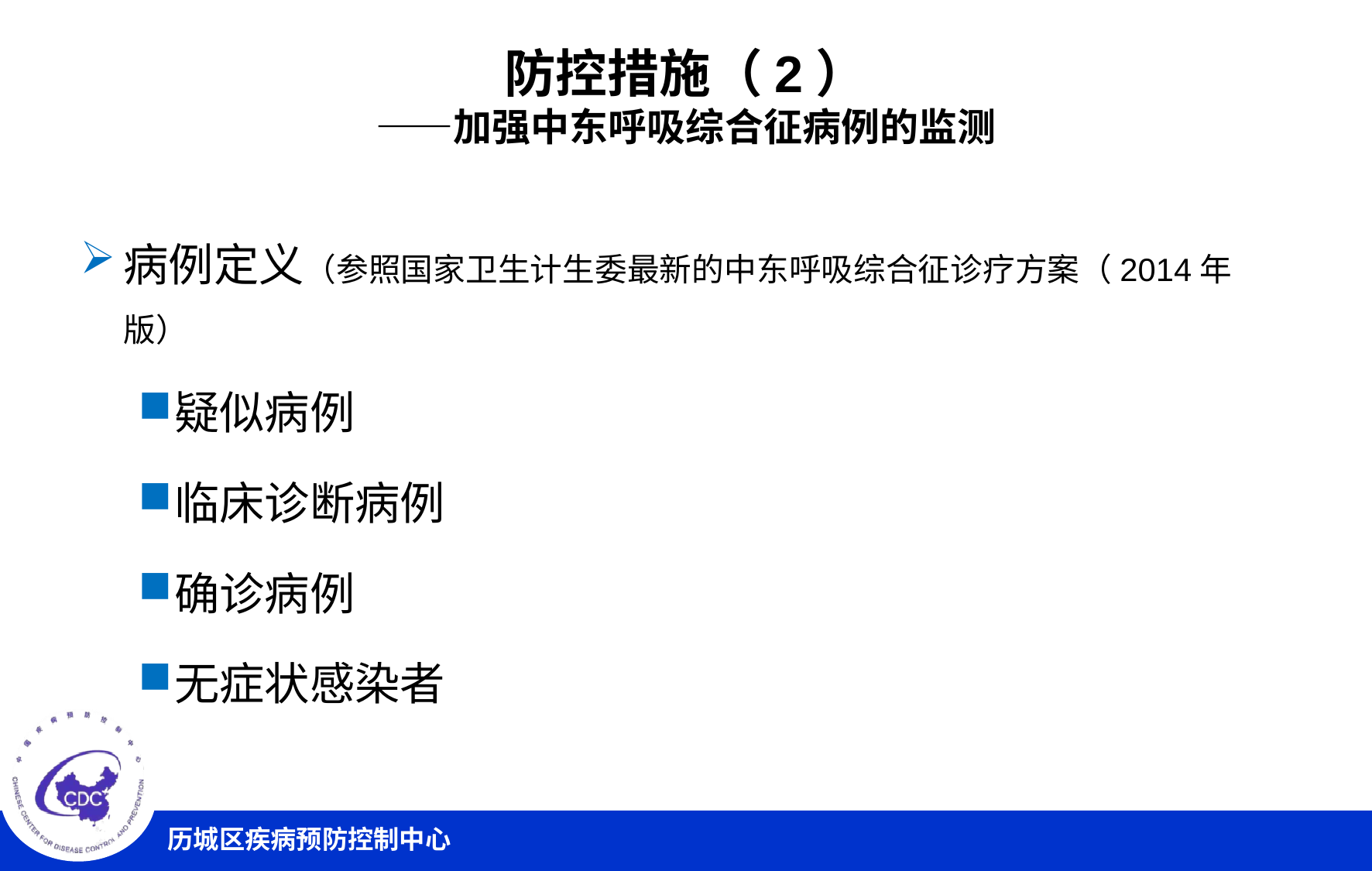

# 防控措施（2） ——加强中东呼吸综合征病例的监测
病例定义（参照国家卫生计生委最新的中东呼吸综合征诊疗方案（2014年版）
疑似病例
临床诊断病例
确诊病例
无症状感染者